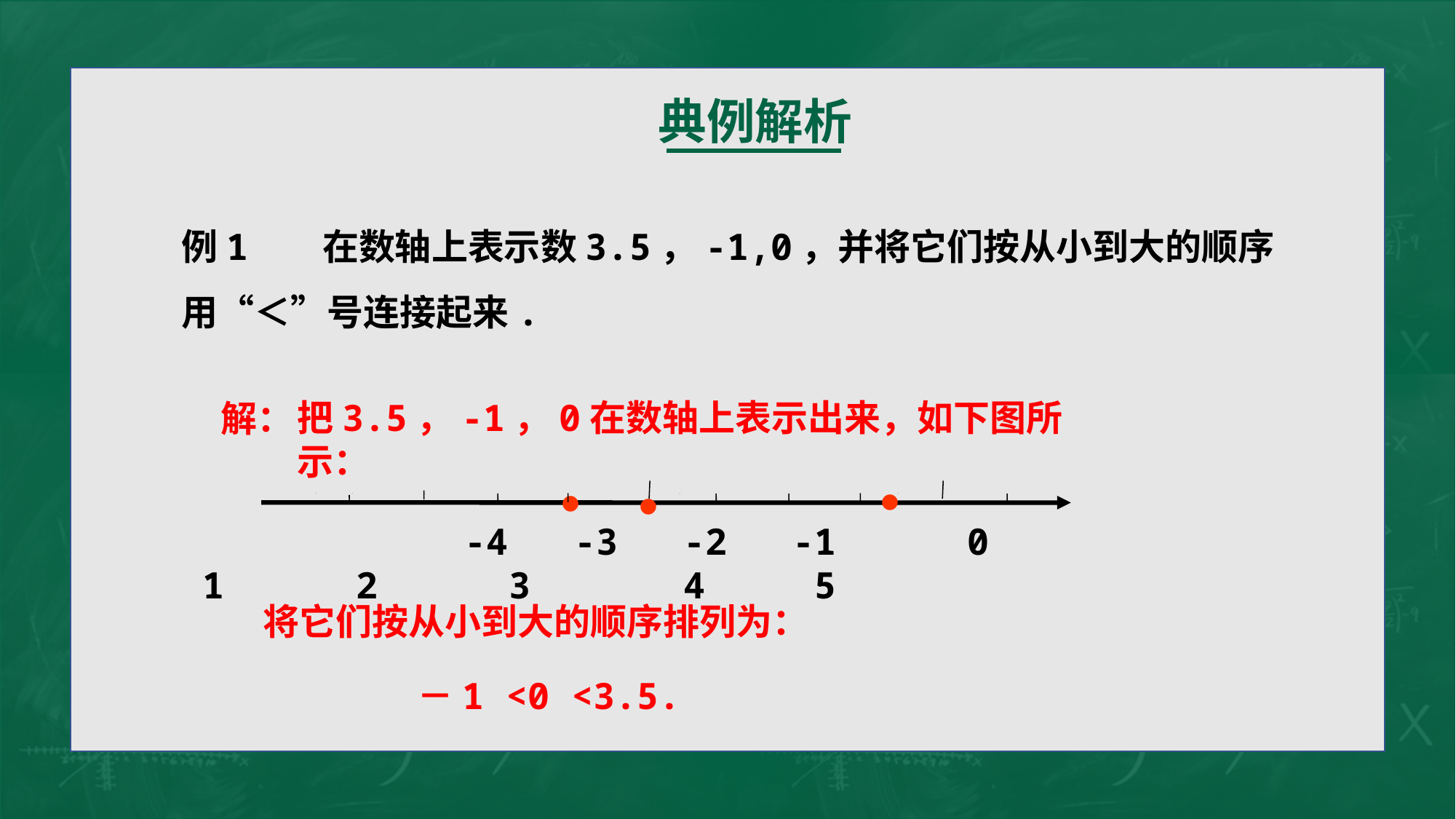

典例解析
例1   在数轴上表示数3.5，-1,0，并将它们按从小到大的顺序用“＜”号连接起来.
把3.5，-1，0在数轴上表示出来，如下图所示：
解：
●
●
●

             -4   -3   -2   -1      0     1      2      3       4     5
将它们按从小到大的顺序排列为：
－1 <0 <3.5.